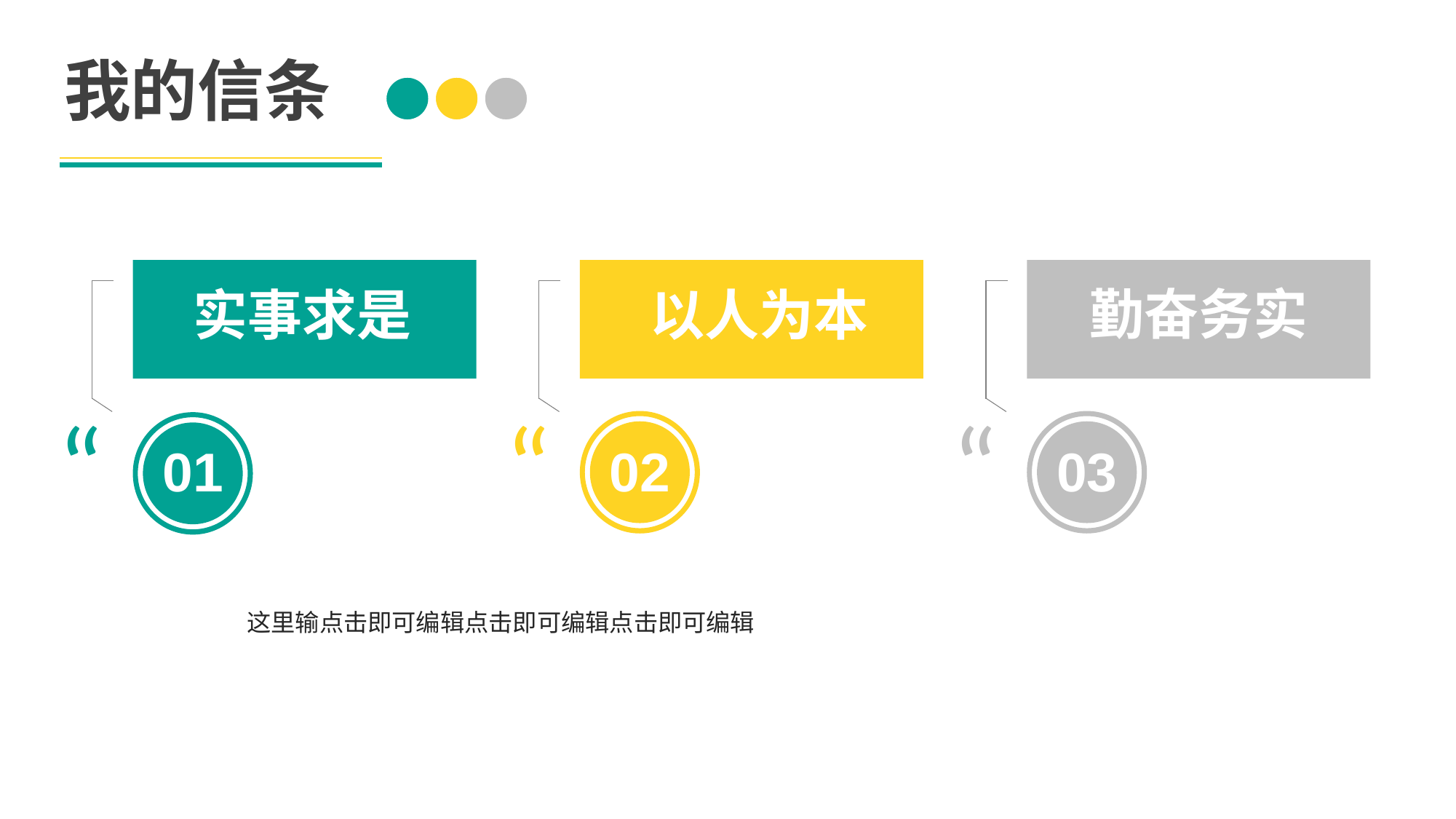

我的信条

实事求是

以人为本

勤奋务实
“
“
“

02

03

01
这里输点击即可编辑点击即可编辑点击即可编辑